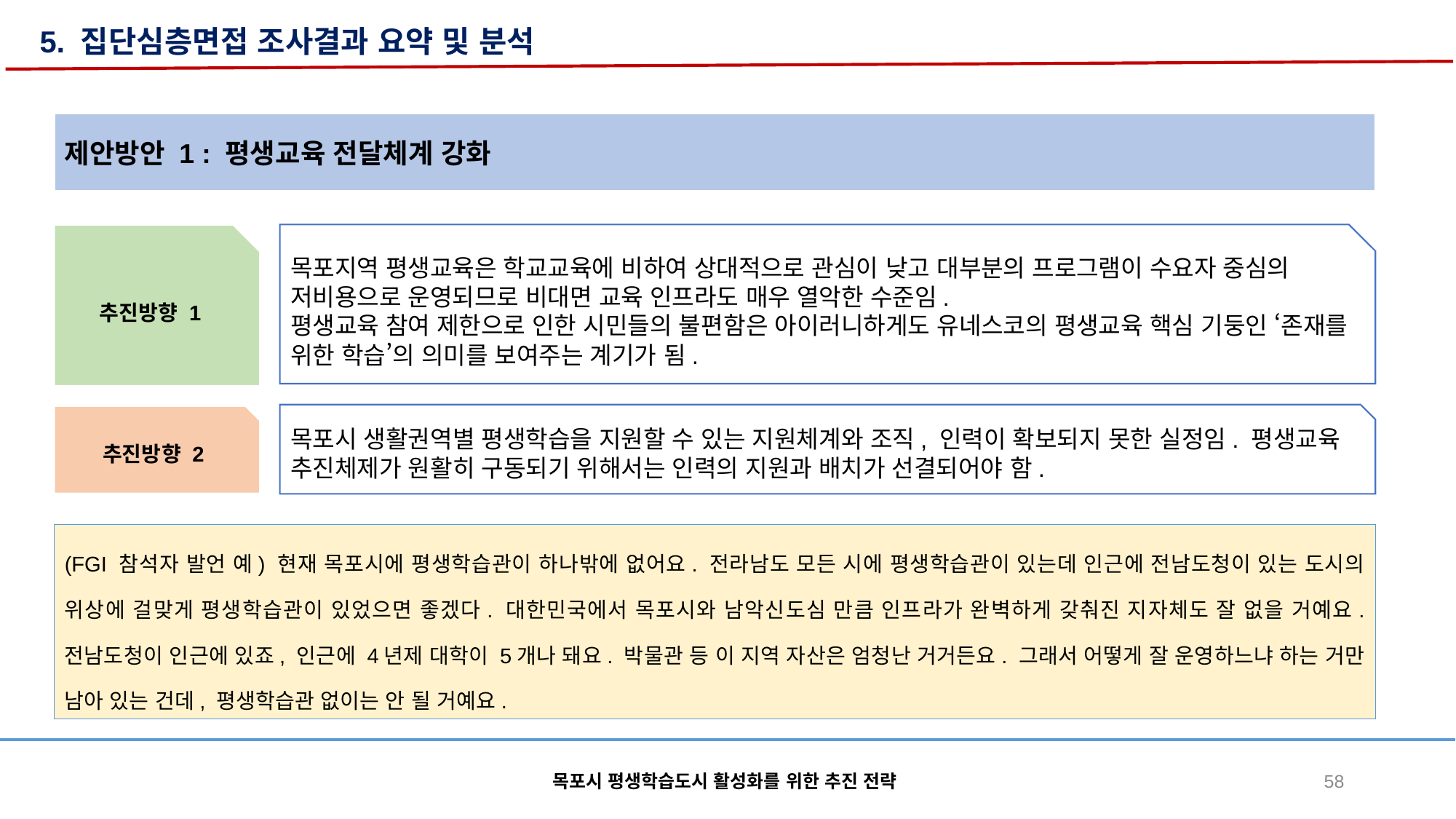

5. 집단심층면접 조사결과 요약 및 분석
제안방안 1 : 평생교육 전달체계 강화
추진방향 1
목포지역 평생교육은 학교교육에 비하여 상대적으로 관심이 낮고 대부분의 프로그램이 수요자 중심의 저비용으로 운영되므로 비대면 교육 인프라도 매우 열악한 수준임.
평생교육 참여 제한으로 인한 시민들의 불편함은 아이러니하게도 유네스코의 평생교육 핵심 기둥인 ‘존재를 위한 학습’의 의미를 보여주는 계기가 됨.
목포시 생활권역별 평생학습을 지원할 수 있는 지원체계와 조직, 인력이 확보되지 못한 실정임. 평생교육 추진체제가 원활히 구동되기 위해서는 인력의 지원과 배치가 선결되어야 함.
추진방향 2
(FGI 참석자 발언 예) 현재 목포시에 평생학습관이 하나밖에 없어요. 전라남도 모든 시에 평생학습관이 있는데 인근에 전남도청이 있는 도시의 위상에 걸맞게 평생학습관이 있었으면 좋겠다. 대한민국에서 목포시와 남악신도심 만큼 인프라가 완벽하게 갖춰진 지자체도 잘 없을 거예요. 전남도청이 인근에 있죠, 인근에 4년제 대학이 5개나 돼요. 박물관 등 이 지역 자산은 엄청난 거거든요. 그래서 어떻게 잘 운영하느냐 하는 거만 남아 있는 건데, 평생학습관 없이는 안 될 거예요.
목포시 평생학습도시 활성화를 위한 추진 전략
58